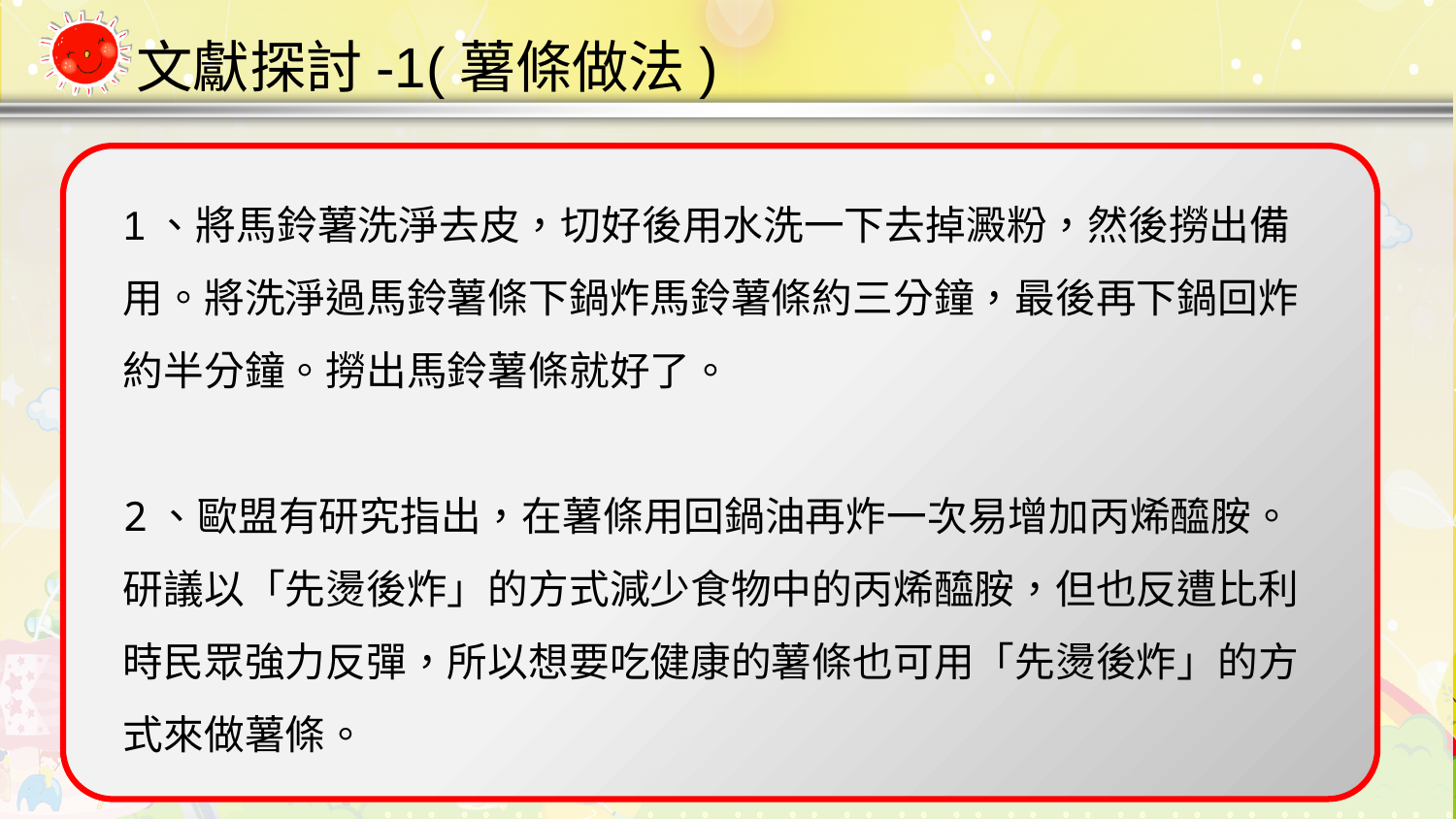

文獻探討-1(薯條做法)

1、將馬鈴薯洗淨去皮，切好後用水洗一下去掉澱粉，然後撈出備用。將洗淨過馬鈴薯條下鍋炸馬鈴薯條約三分鐘，最後再下鍋回炸約半分鐘。撈出馬鈴薯條就好了。

2、歐盟有研究指出，在薯條用回鍋油再炸一次易增加丙烯醯胺。研議以「先燙後炸」的方式減少食物中的丙烯醯胺，但也反遭比利時民眾強力反彈，所以想要吃健康的薯條也可用「先燙後炸」的方式來做薯條。